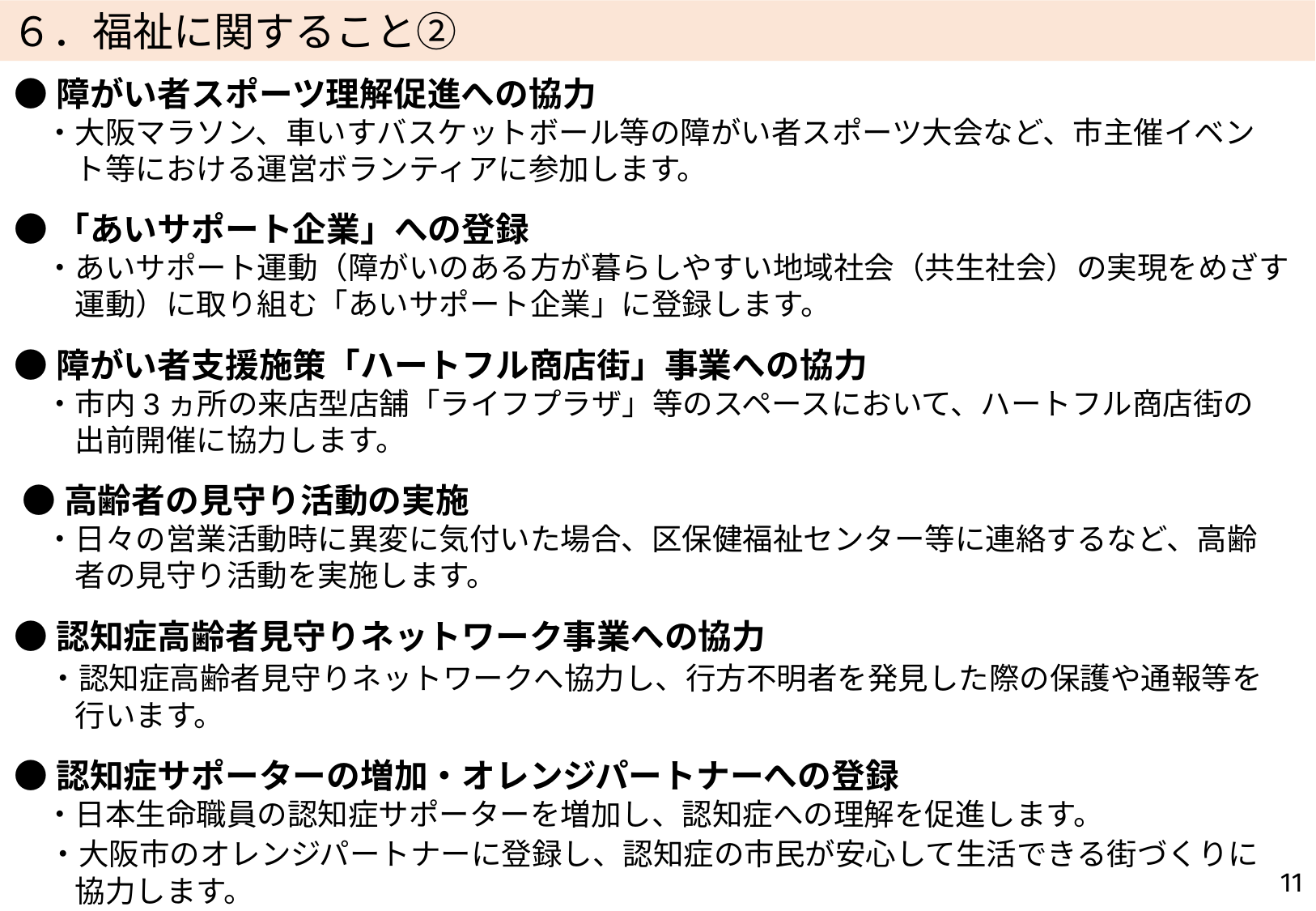

６．福祉に関すること②
●障がい者スポーツ理解促進への協力
　・大阪マラソン、車いすバスケットボール等の障がい者スポーツ大会など、市主催イベン
　　ト等における運営ボランティアに参加します。

●「あいサポート企業」への登録
　・あいサポート運動（障がいのある方が暮らしやすい地域社会（共生社会）の実現をめざす
　　運動）に取り組む「あいサポート企業」に登録します。

●障がい者支援施策「ハートフル商店街」事業への協力
　・市内3ヵ所の来店型店舗「ライフプラザ」等のスペースにおいて、ハートフル商店街の
　　出前開催に協力します。

 ●高齢者の見守り活動の実施
　・日々の営業活動時に異変に気付いた場合、区保健福祉センター等に連絡するなど、高齢
　　者の見守り活動を実施します。

●認知症高齢者見守りネットワーク事業への協力
　・認知症高齢者見守りネットワークへ協力し、行方不明者を発見した際の保護や通報等を
　　行います。

●認知症サポーターの増加・オレンジパートナーへの登録
　・日本生命職員の認知症サポーターを増加し、認知症への理解を促進します。
　・大阪市のオレンジパートナーに登録し、認知症の市民が安心して生活できる街づくりに
　　協力します。

11